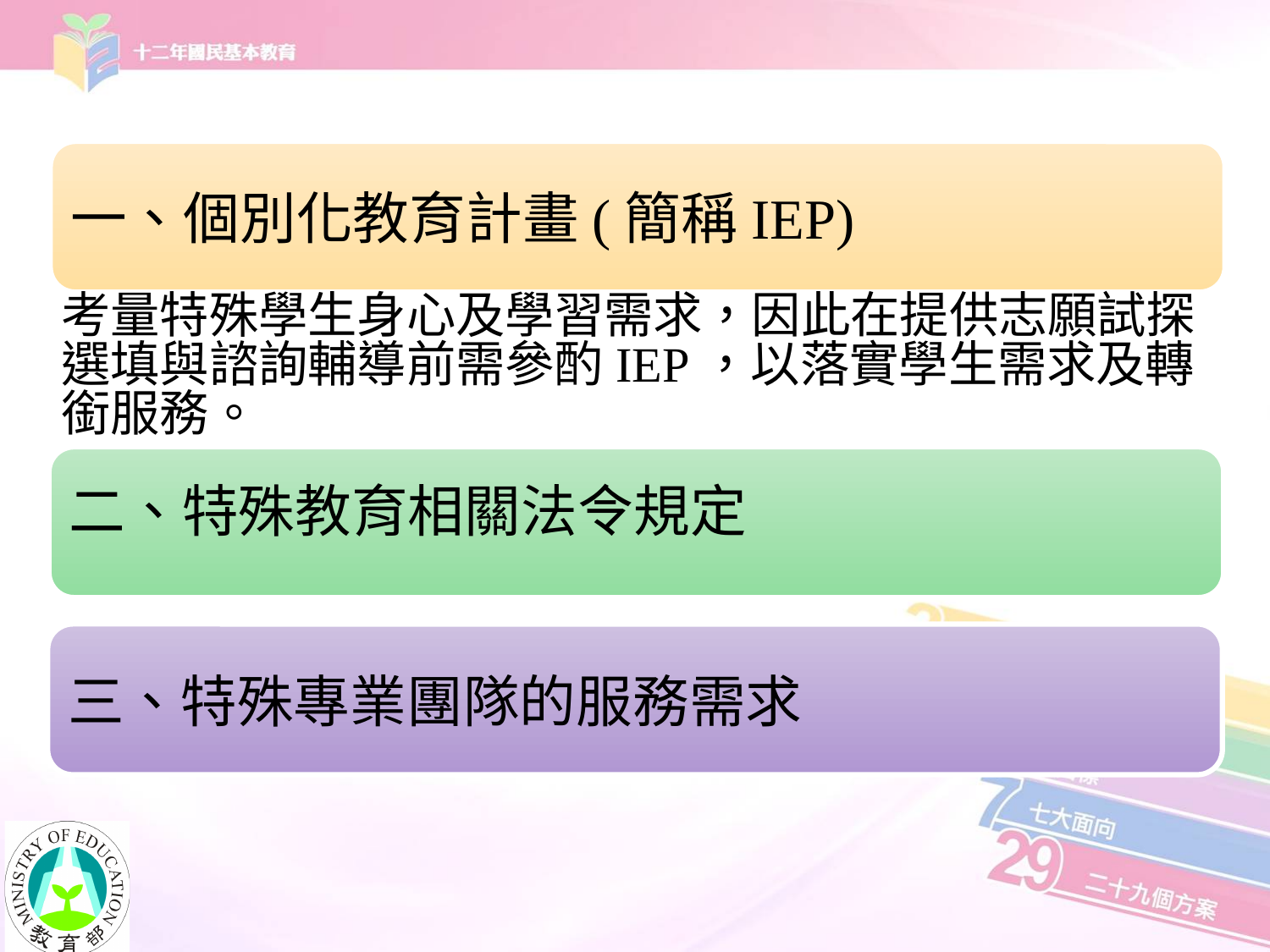

一、個別化教育計畫(簡稱IEP)
考量特殊學生身心及學習需求，因此在提供志願試探選填與諮詢輔導前需參酌IEP，以落實學生需求及轉銜服務。
二、特殊教育相關法令規定
三、特殊專業團隊的服務需求